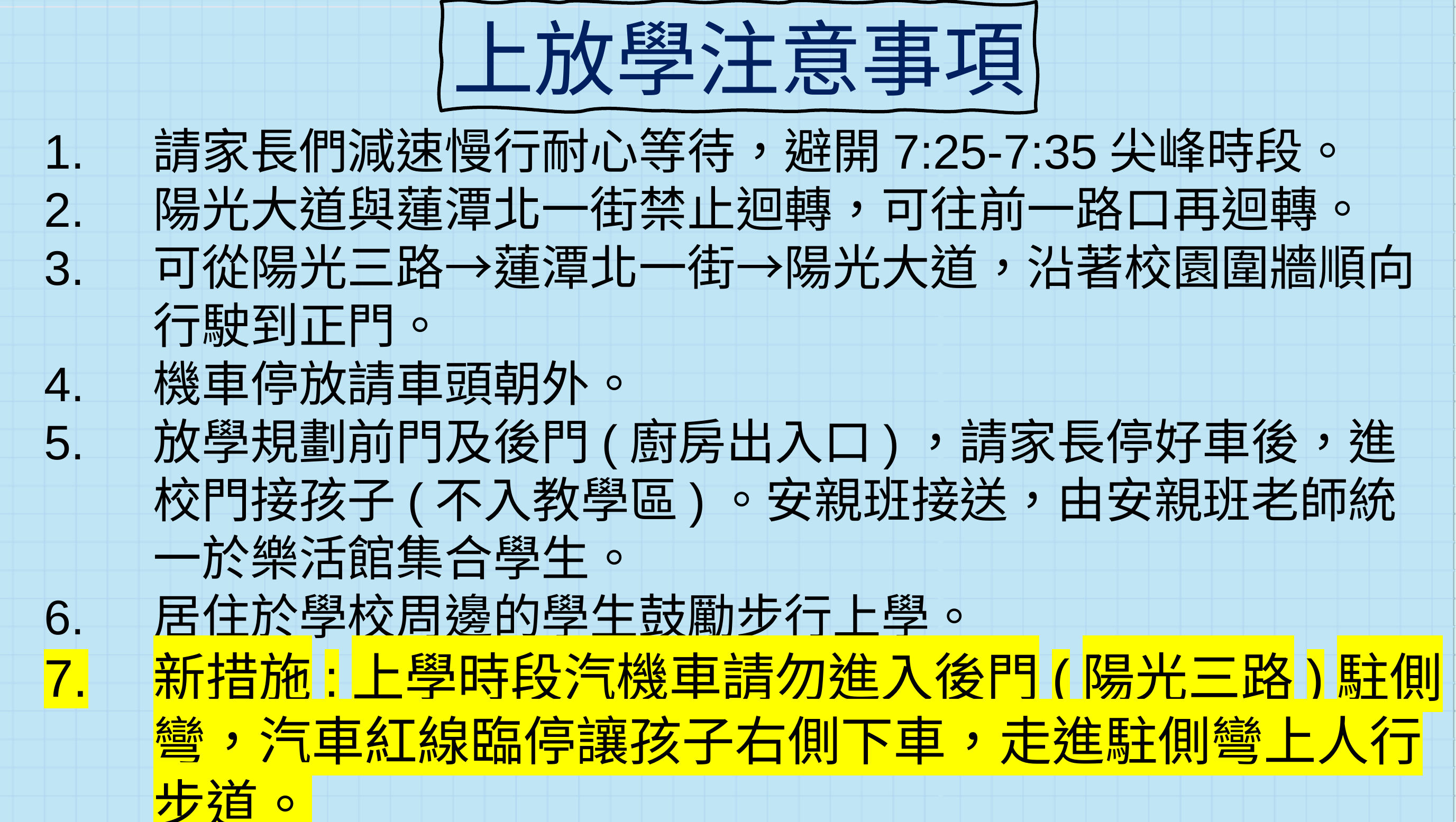

上放學注意事項
請家長們減速慢行耐心等待，避開7:25-7:35尖峰時段。
陽光大道與蓮潭北一街禁止迴轉，可往前一路口再迴轉。
可從陽光三路→蓮潭北一街→陽光大道，沿著校園圍牆順向行駛到正門。
機車停放請車頭朝外。
放學規劃前門及後門(廚房出入口)，請家長停好車後，進校門接孩子(不入教學區)。安親班接送，由安親班老師統一於樂活館集合學生。
居住於學校周邊的學生鼓勵步行上學。
新措施:上學時段汽機車請勿進入後門(陽光三路)駐側彎，汽車紅線臨停讓孩子右側下車，走進駐側彎上人行步道。
孩子是我們的寶貝，孩子們的安全我們一起來守護。
蓮潭國中小關心您